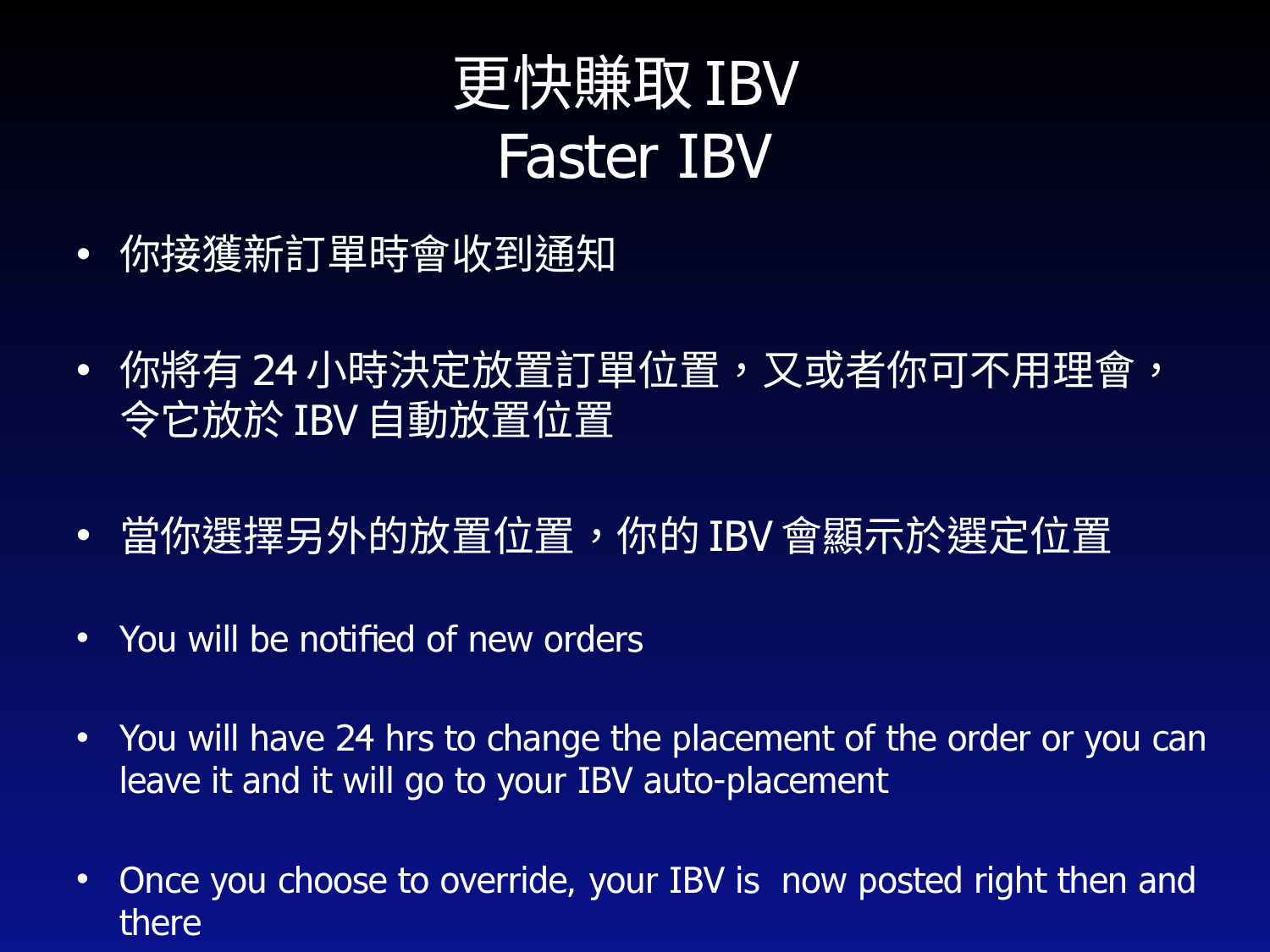

# 更快賺取IBV Faster IBV
你接獲新訂單時會收到通知

你將有24小時決定放置訂單位置，又或者你可不用理會，令它放於IBV自動放置位置

當你選擇另外的放置位置，你的IBV會顯示於選定位置

You will be notified of new orders

You will have 24 hrs to change the placement of the order or you can leave it and it will go to your IBV auto-placement

Once you choose to override, your IBV is  now posted right then and there